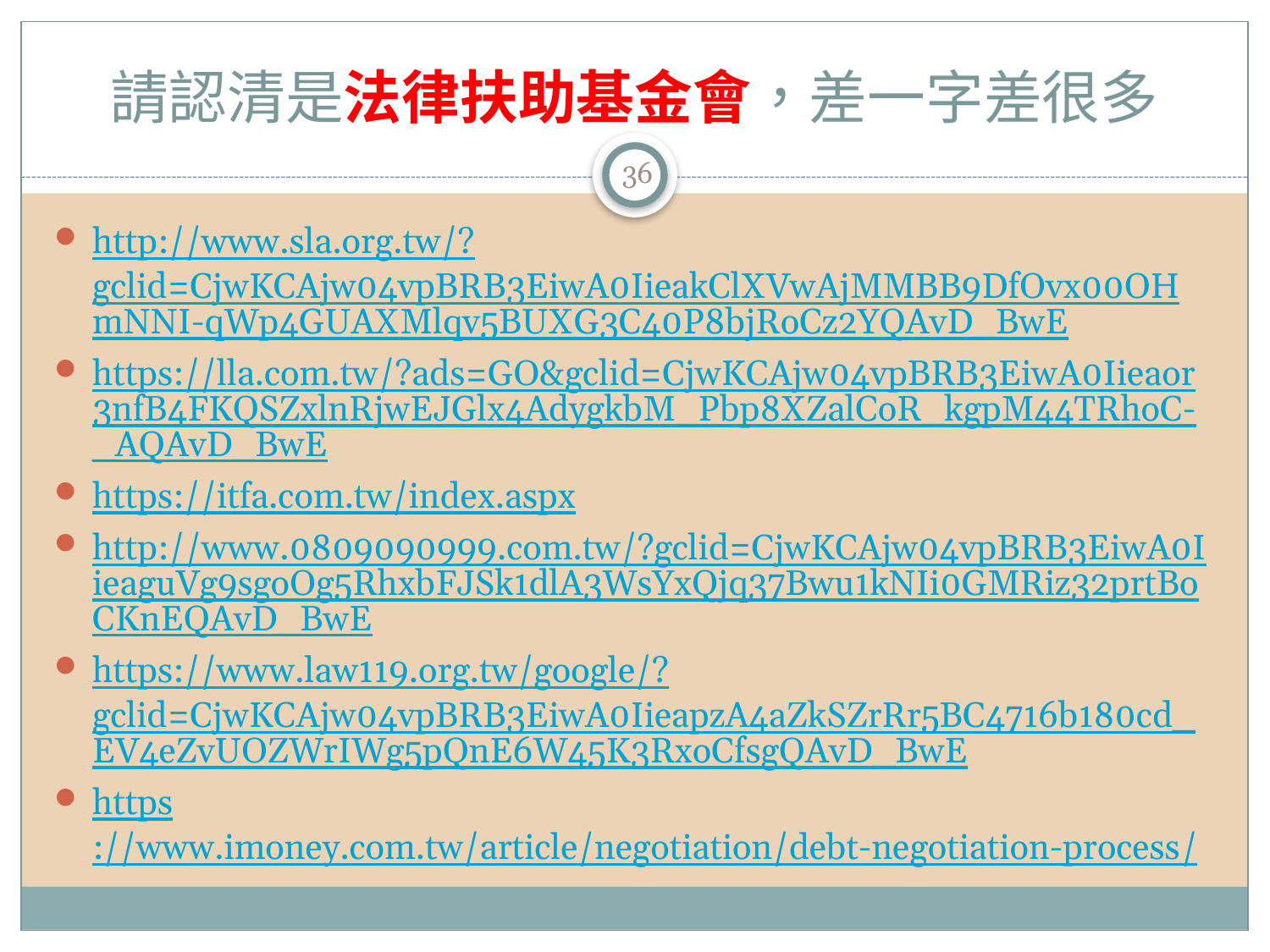

# 請認清是法律扶助基金會，差一字差很多
36
http://www.sla.org.tw/?gclid=CjwKCAjw04vpBRB3EiwA0IieakClXVwAjMMBB9DfOvx00OHmNNI-qWp4GUAXMlqv5BUXG3C40P8bjRoCz2YQAvD_BwE
https://lla.com.tw/?ads=GO&gclid=CjwKCAjw04vpBRB3EiwA0Iieaor3nfB4FKQSZxlnRjwEJGlx4AdygkbM_Pbp8XZalCoR_kgpM44TRhoC-_AQAvD_BwE
https://itfa.com.tw/index.aspx
http://www.0809090999.com.tw/?gclid=CjwKCAjw04vpBRB3EiwA0IieaguVg9sgoOg5RhxbFJSk1dlA3WsYxQjq37Bwu1kNIi0GMRiz32prtBoCKnEQAvD_BwE
https://www.law119.org.tw/google/?gclid=CjwKCAjw04vpBRB3EiwA0IieapzA4aZkSZrRr5BC4716b180cd_EV4eZvUOZWrIWg5pQnE6W45K3RxoCfsgQAvD_BwE
https://www.imoney.com.tw/article/negotiation/debt-negotiation-process/